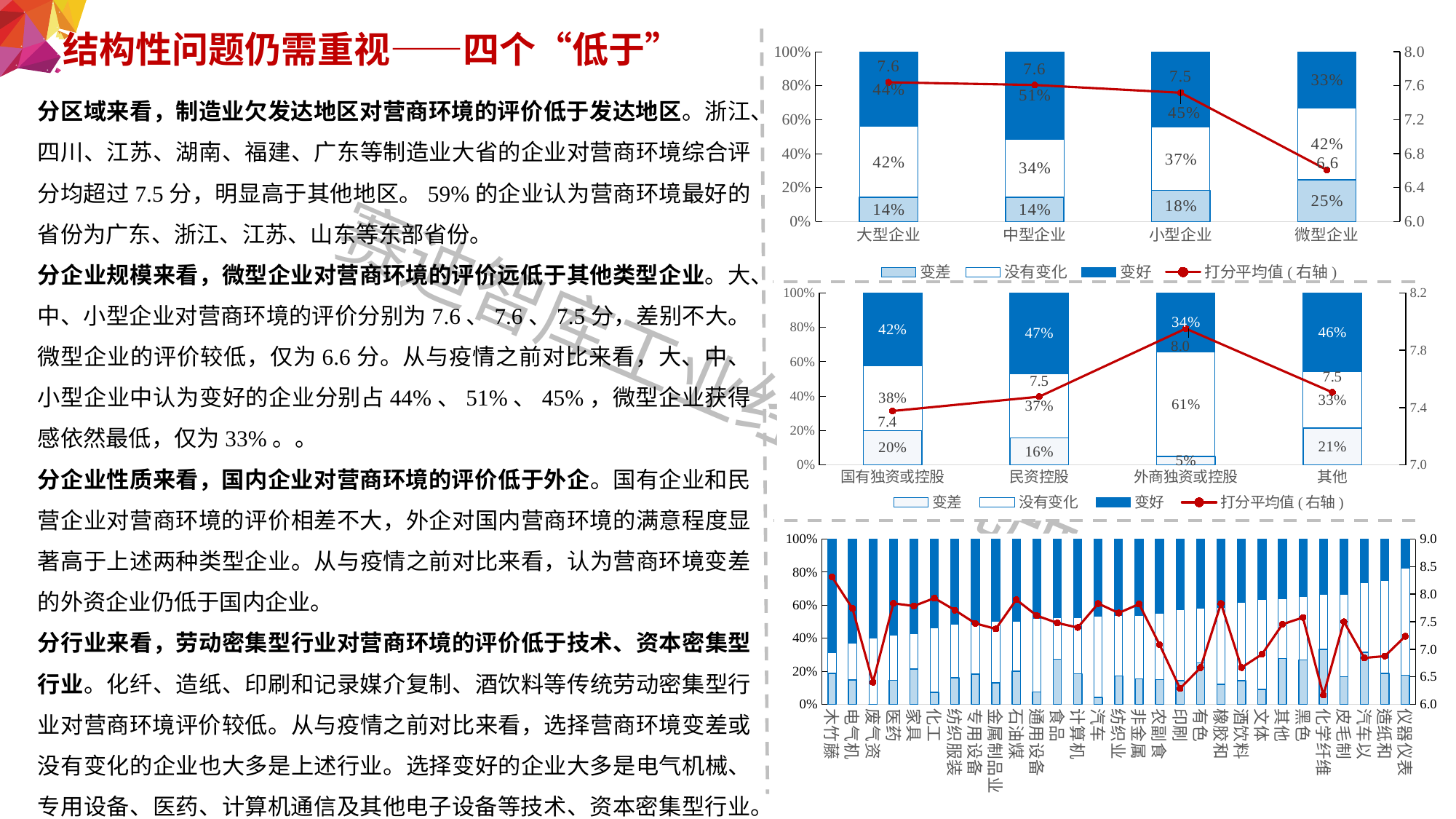

结构性问题仍需重视——四个“低于”

### Chart

| Category | 变差 | 没有变化 | 变好 | 打分平均值(右轴) |
|---|---|---|---|---|
| 大型企业 | 0.144 | 0.41600000000000004 | 0.44 | 7.64 |
| 中型企业 | 0.14285714285714285 | 0.34285714285714286 | 0.5142857142857142 | 7.608163265306122 |
| 小型企业 | 0.18359375 | 0.37109375 | 0.4453125 | 7.517578125 |
| 微型企业 | 0.24637681159420294 | 0.42028985507246375 | 0.33333333333333326 | 6.608695652173913 |
分区域来看，制造业欠发达地区对营商环境的评价低于发达地区。浙江、四川、江苏、湖南、福建、广东等制造业大省的企业对营商环境综合评分均超过7.5分，明显高于其他地区。59%的企业认为营商环境最好的省份为广东、浙江、江苏、山东等东部省份。
分企业规模来看，微型企业对营商环境的评价远低于其他类型企业。大、中、小型企业对营商环境的评价分别为7.6、7.6、7.5分，差别不大。微型企业的评价较低，仅为6.6分。从与疫情之前对比来看，大、中、小型企业中认为变好的企业分别占44%、51%、45%，微型企业获得感依然最低，仅为33%。。
分企业性质来看，国内企业对营商环境的评价低于外企。国有企业和民营企业对营商环境的评价相差不大，外企对国内营商环境的满意程度显著高于上述两种类型企业。从与疫情之前对比来看，认为营商环境变差的外资企业仍低于国内企业。
分行业来看，劳动密集型行业对营商环境的评价低于技术、资本密集型行业。化纤、造纸、印刷和记录媒介复制、酒饮料等传统劳动密集型行业对营商环境评价较低。从与疫情之前对比来看，选择营商环境变差或没有变化的企业也大多是上述行业。选择变好的企业大多是电气机械、专用设备、医药、计算机通信及其他电子设备等技术、资本密集型行业。

### Chart

| Category | 变差 | 没有变化 | 变好 | 打分平均值(右轴) |
|---|---|---|---|---|
| 国有独资或控股 | 0.2 | 0.376 | 0.424 | 7.376 |
| 民资控股 | 0.15682656826568267 | 0.3745387453874539 | 0.4686346863468634 | 7.476014760147602 |
| 外商独资或控股 | 0.04878048780487805 | 0.6097560975609756 | 0.34146341463414637 | 7.951219512195122 |
| 其他 | 0.2139917695473251 | 0.3292181069958848 | 0.45679012345679015 | 7.506172839506172 |

### Chart

| Category | 变差 | 没有变化 | 变好 | 打分平均值(右轴) |
|---|---|---|---|---|
| 木竹藤棕草制品业 | 18.75 | 12.5 | 68.75 | 8.3125 |
| 电气机械和器材 | 14.814814814814813 | 22.22222222222222 | 62.96296296296296 | 7.7407407407407405 |
| 废气资源综合利用业 | 0.0 | 40.0 | 60.0 | 6.4 |
| 医药 | 14.583333333333334 | 27.083333333333332 | 58.333333333333336 | 7.833333333333333 |
| 家具 | 21.428571428571427 | 21.428571428571427 | 57.14285714285714 | 7.785714285714286 |
| 化工 | 7.142857142857142 | 39.285714285714285 | 53.57142857142857 | 7.928571428571429 |
| 纺织服装 | 16.129032258064516 | 32.25806451612903 | 51.61290322580645 | 7.709677419354839 |
| 专用设备 | 18.181818181818183 | 30.303030303030305 | 51.515151515151516 | 7.46969696969697 |
| 金属制品业 | 13.043478260869565 | 36.95652173913043 | 50.0 | 7.369565217391305 |
| 石油煤炭燃料加工业 | 20.0 | 30.0 | 50.0 | 7.9 |
| 通用设备 | 7.4074074074074066 | 44.44444444444444 | 48.148148148148145 | 7.611111111111111 |
| 食品 | 27.27272727272727 | 25.0 | 47.72727272727273 | 7.4772727272727275 |
| 计算机等电子设备 | 18.421052631578945 | 34.21052631578947 | 47.368421052631575 | 7.394736842105263 |
| 汽车 | 4.25531914893617 | 48.93617021276596 | 46.808510638297875 | 7.829787234042553 |
| 纺织业 | 17.073170731707318 | 36.58536585365854 | 46.34146341463415 | 7.658536585365853 |
| 非金属矿物制品业 | 15.384615384615385 | 38.46153846153847 | 46.15384615384615 | 7.82051282051282 |
| 农副食品加工业 | 15.0 | 40.0 | 45.0 | 7.083333333333333 |
| 印刷 | 14.285714285714285 | 42.857142857142854 | 42.857142857142854 | 6.285714285714286 |
| 有色金属冶炼 | 25.0 | 33.33333333333333 | 41.66666666666667 | 6.666666666666667 |
| 橡胶和塑料制品业 | 12.195121951219512 | 46.34146341463415 | 41.46341463414634 | 7.829268292682927 |
| 酒饮料和精制茶 | 14.285714285714285 | 47.61904761904761 | 38.095238095238095 | 6.666666666666667 |
| 文体娱乐用品 | 9.090909090909092 | 54.54545454545454 | 36.36363636363637 | 6.909090909090909 |
| 其他 | 27.77777777777778 | 36.11111111111111 | 36.11111111111111 | 7.453703703703703 |
| 黑色金属冶炼 | 26.923076923076923 | 38.46153846153847 | 34.61538461538461 | 7.576923076923077 |
| 化学纤维 | 33.33333333333333 | 33.33333333333333 | 33.33333333333333 | 6.166666666666667 |
| 皮毛制品和制鞋业 | 16.666666666666664 | 50.0 | 33.33333333333333 | 7.5 |
| 汽车以外运输设备 | 31.57894736842105 | 42.10526315789473 | 26.31578947368421 | 6.842105263157895 |
| 造纸和纸制品业 | 18.75 | 56.25 | 25.0 | 6.875 |
| 仪器仪表 | 17.647058823529413 | 64.70588235294117 | 17.647058823529413 | 7.235294117647059 |